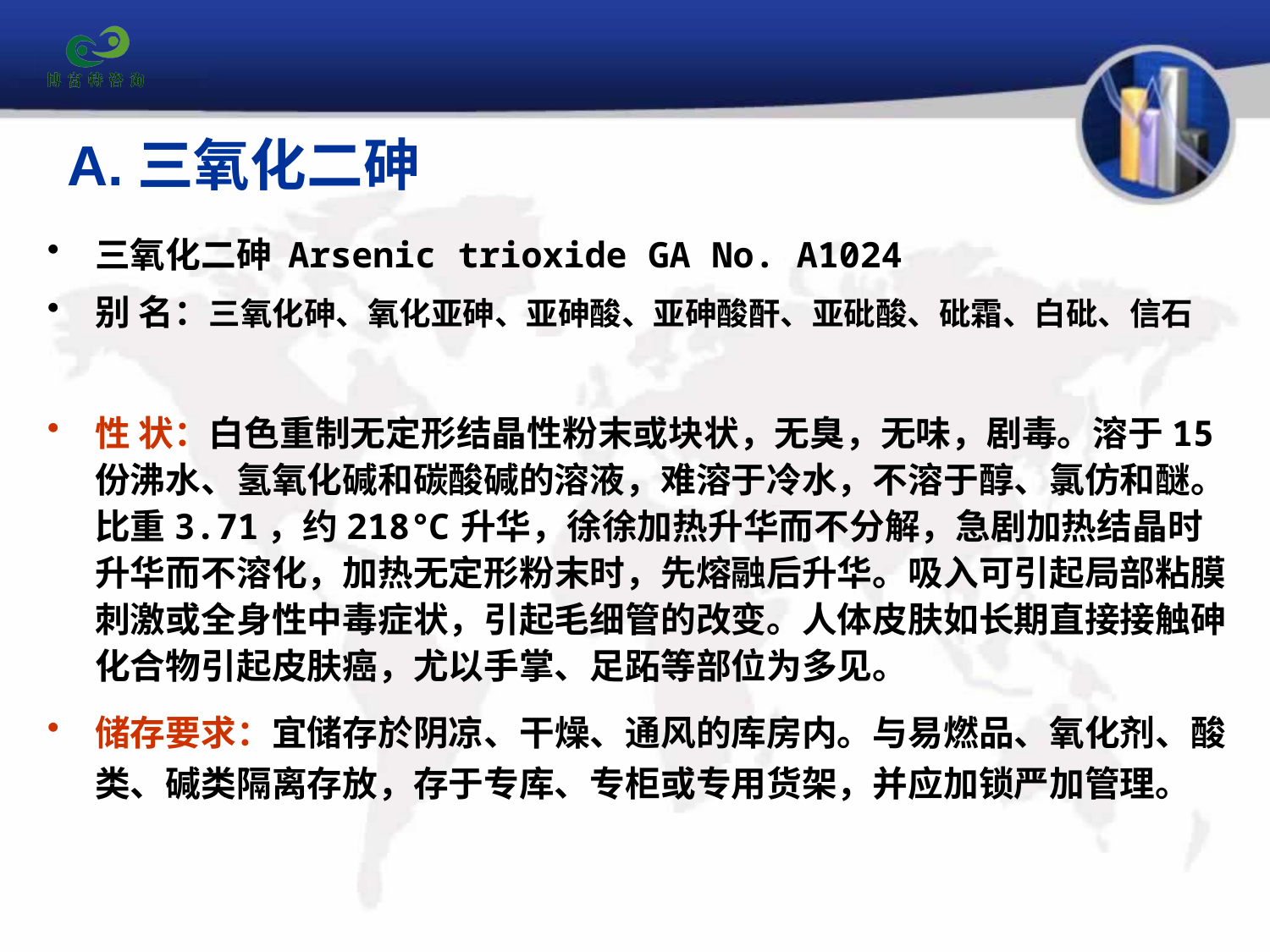

# A.三氧化二砷
三氧化二砷 Arsenic trioxide GA No. A1024
别 名：三氧化砷、氧化亚砷、亚砷酸、亚砷酸酐、亚砒酸、砒霜、白砒、信石

性 状：白色重制无定形结晶性粉末或块状，无臭，无味，剧毒。溶于15 份沸水、氢氧化碱和碳酸碱的溶液，难溶于冷水，不溶于醇、氯仿和醚。比重3.71，约218℃升华，徐徐加热升华而不分解，急剧加热结晶时升华而不溶化，加热无定形粉末时，先熔融后升华。吸入可引起局部粘膜刺激或全身性中毒症状，引起毛细管的改变。人体皮肤如长期直接接触砷化合物引起皮肤癌，尤以手掌、足跖等部位为多见。
储存要求：宜储存於阴凉、干燥、通风的库房内。与易燃品、氧化剂、酸类、碱类隔离存放，存于专库、专柜或专用货架，并应加锁严加管理。